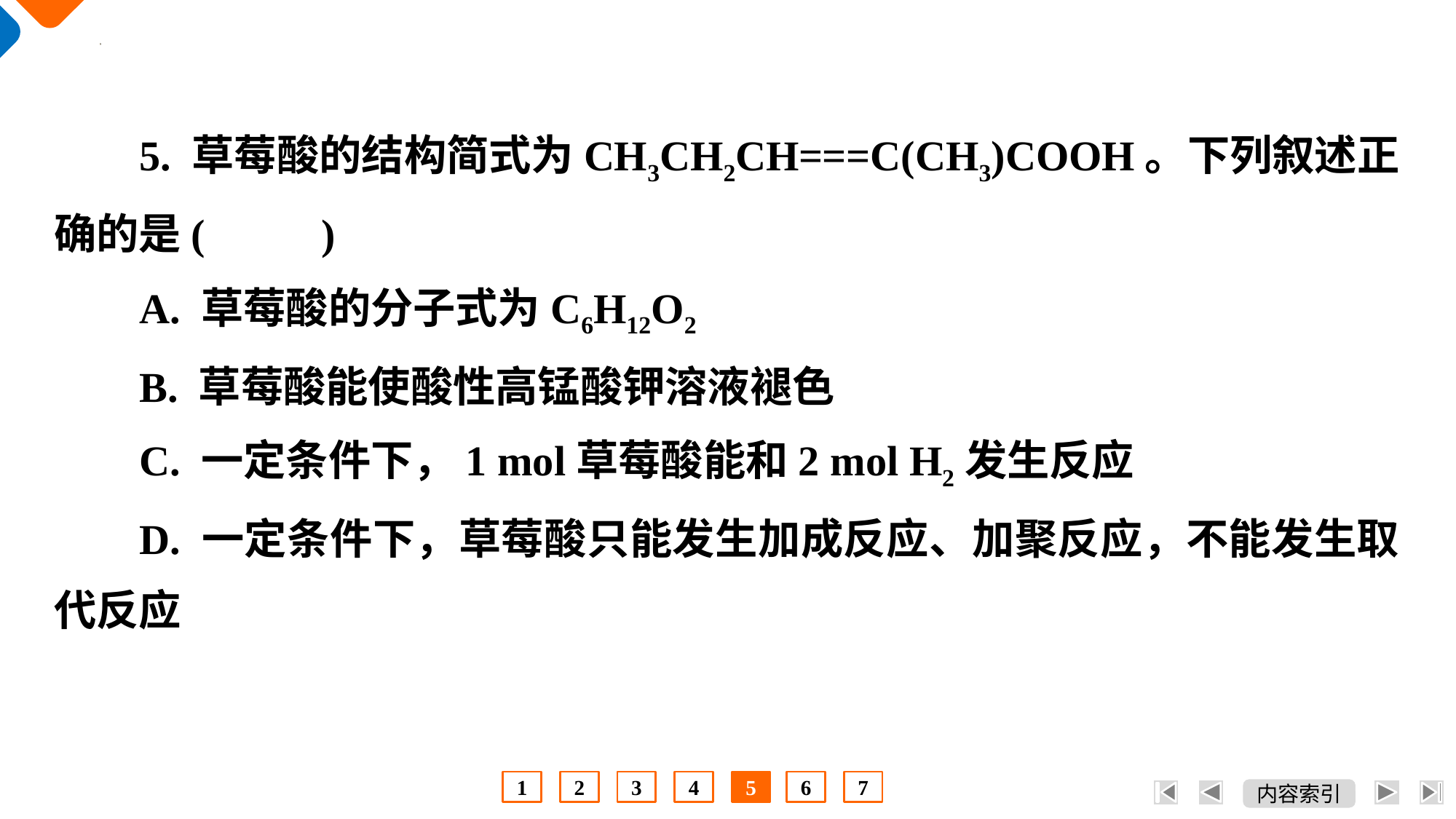

5. 草莓酸的结构简式为CH3CH2CH===C(CH3)COOH。下列叙述正确的是(　 　)
A. 草莓酸的分子式为C6H12O2
B. 草莓酸能使酸性高锰酸钾溶液褪色
C. 一定条件下，1 mol草莓酸能和2 mol H2发生反应
D. 一定条件下，草莓酸只能发生加成反应、加聚反应，不能发生取代反应
1
2
3
4
5
6
7